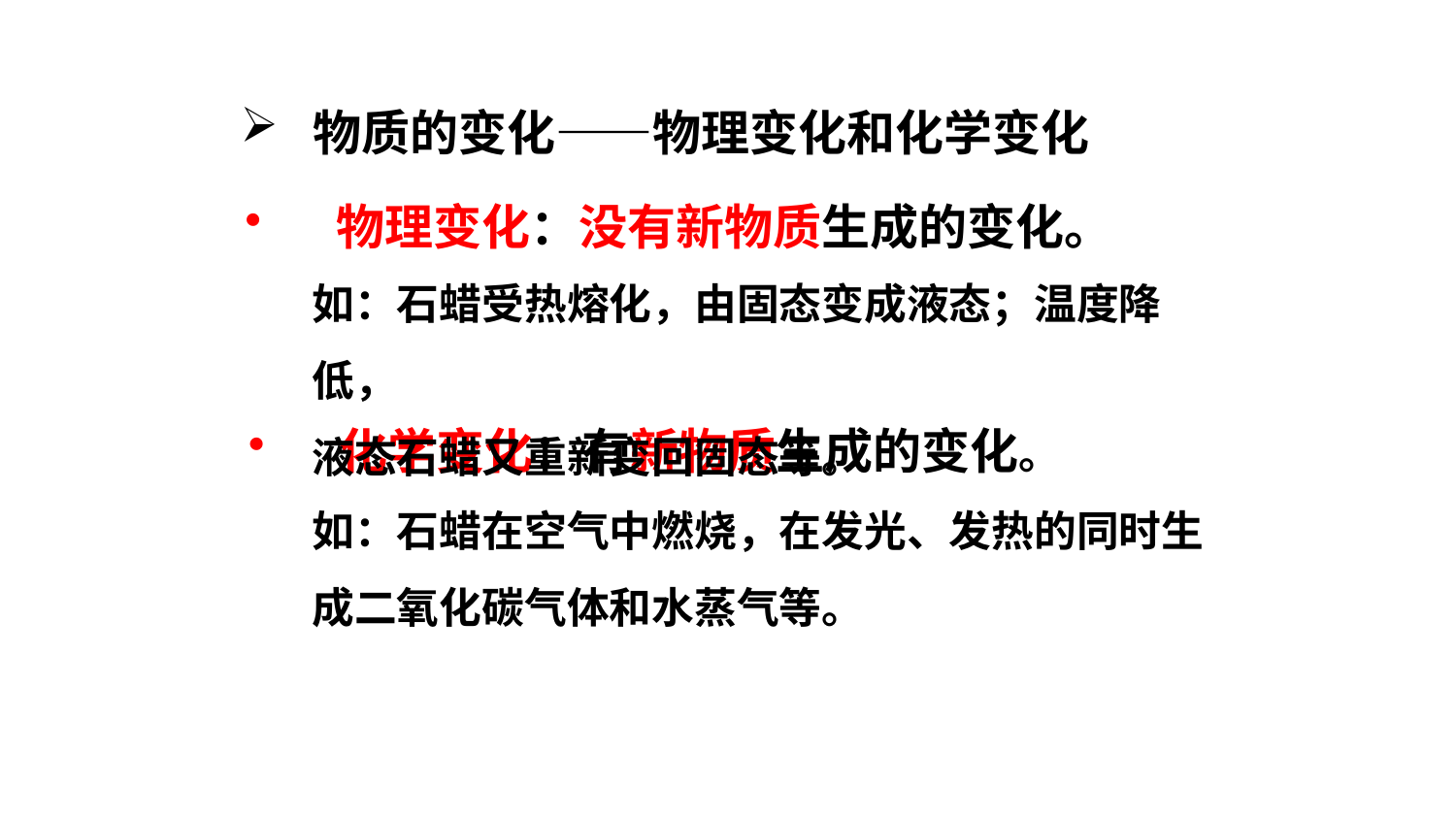

物质的变化——物理变化和化学变化
物理变化：没有新物质生成的变化。
如：石蜡受热熔化，由固态变成液态；温度降低，
液态石蜡又重新变回固态等。
化学变化：有新物质生成的变化。
如：石蜡在空气中燃烧，在发光、发热的同时生成二氧化碳气体和水蒸气等。